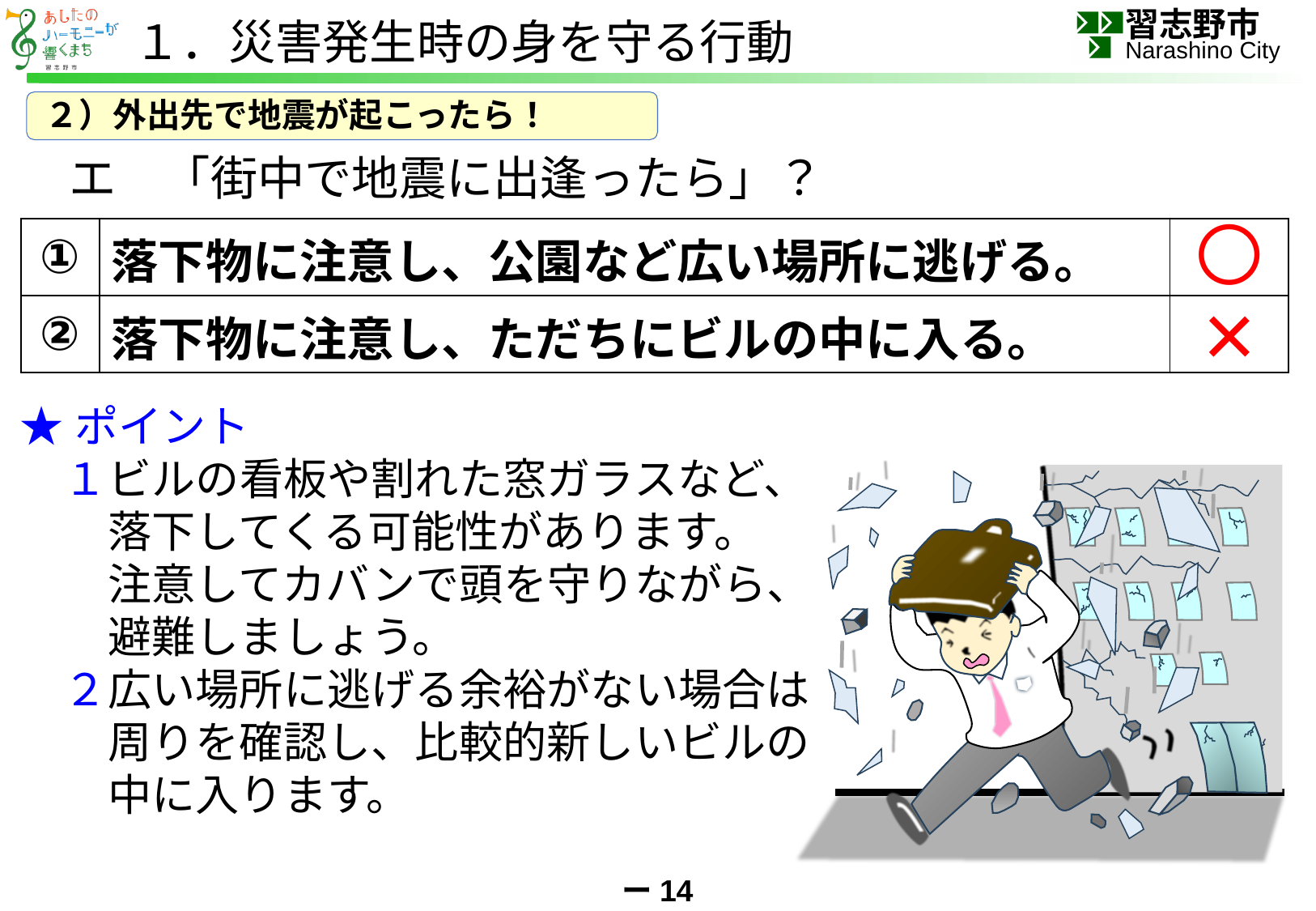

１．災害発生時の身を守る行動
２）外出先で地震が起こったら！
　エ　「街中で地震に出逢ったら」？
| ① | 落下物に注意し、公園など広い場所に逃げる。 |  |
| --- | --- | --- |
| ② | 落下物に注意し、ただちにビルの中に入る。 |  |
〇
×
★ポイント
　１ビルの看板や割れた窓ガラスなど、
　　落下してくる可能性があります。
　　注意してカバンで頭を守りながら、
　　避難しましょう。
　２広い場所に逃げる余裕がない場合は
　　周りを確認し、比較的新しいビルの
　　中に入ります。

ー14ー